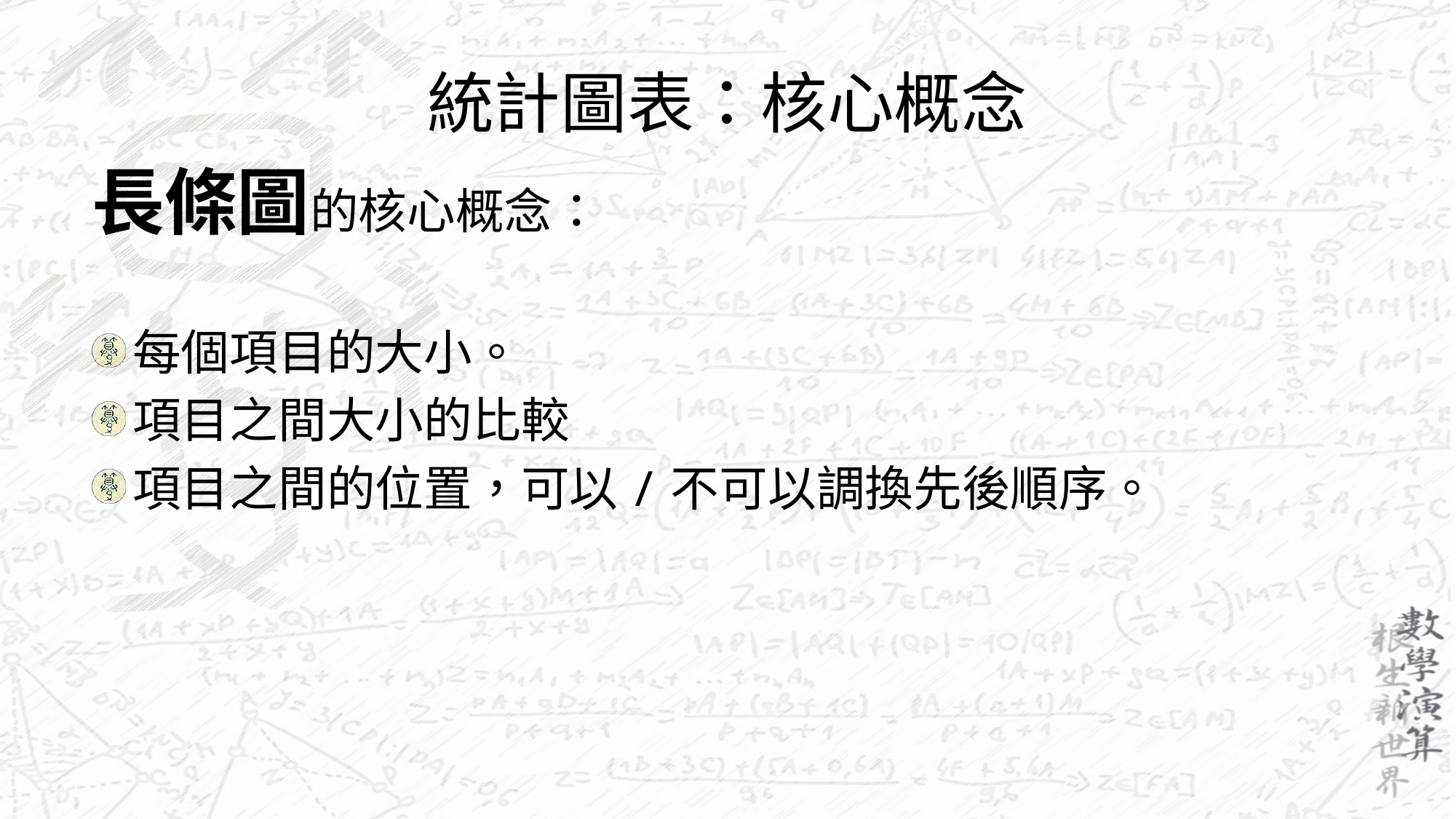

# 統計圖表：核心概念
長條圖的核心概念：

每個項目的大小。
項目之間大小的比較
項目之間的位置，可以/不可以調換先後順序。